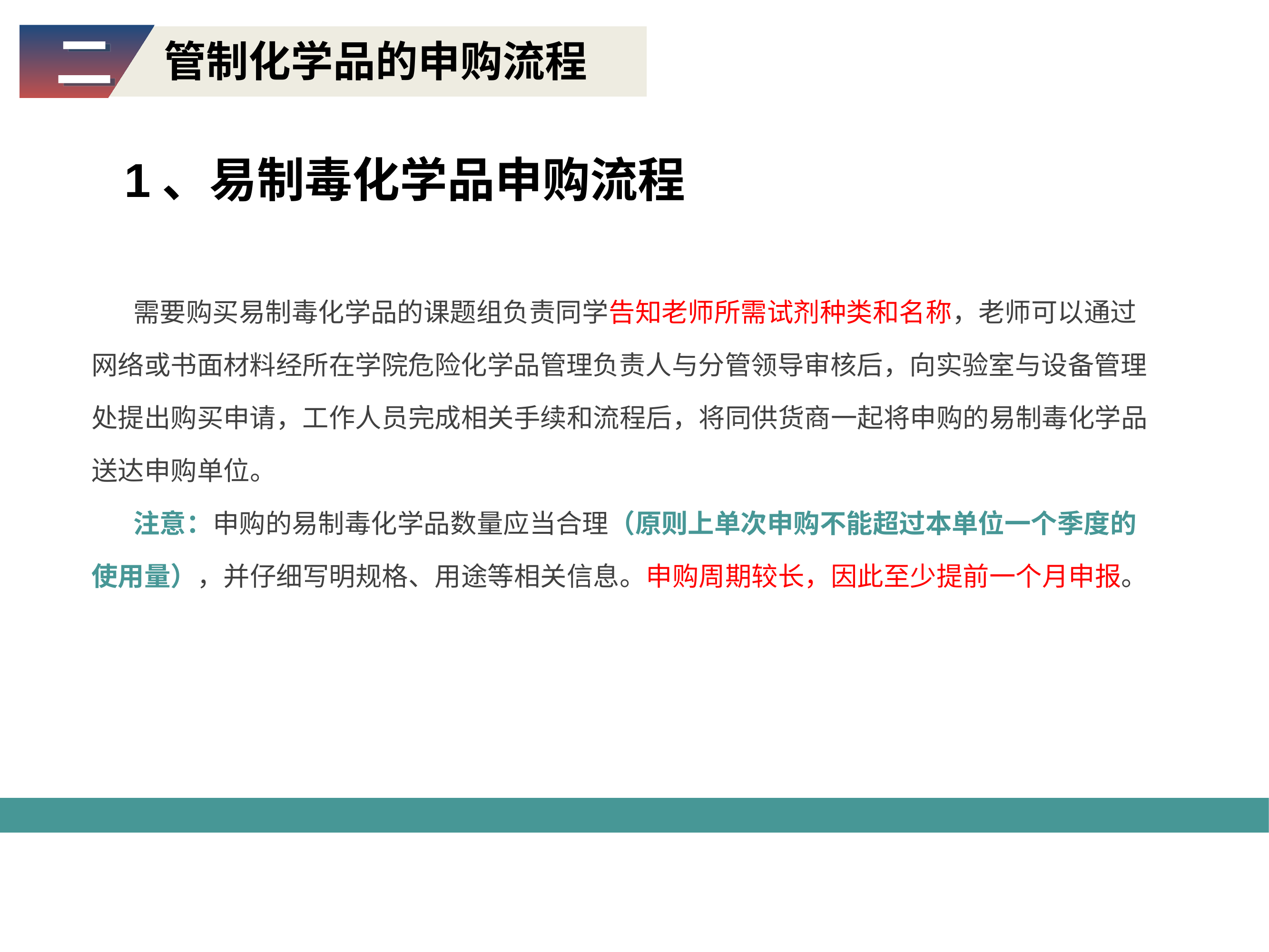

二

管制化学品的申购流程
1、易制毒化学品申购流程
      需要购买易制毒化学品的课题组负责同学告知老师所需试剂种类和名称，老师可以通过网络或书面材料经所在学院危险化学品管理负责人与分管领导审核后，向实验室与设备管理处提出购买申请，工作人员完成相关手续和流程后，将同供货商一起将申购的易制毒化学品送达申购单位。
      注意：申购的易制毒化学品数量应当合理（原则上单次申购不能超过本单位一个季度的使用量），并仔细写明规格、用途等相关信息。申购周期较长，因此至少提前一个月申报。